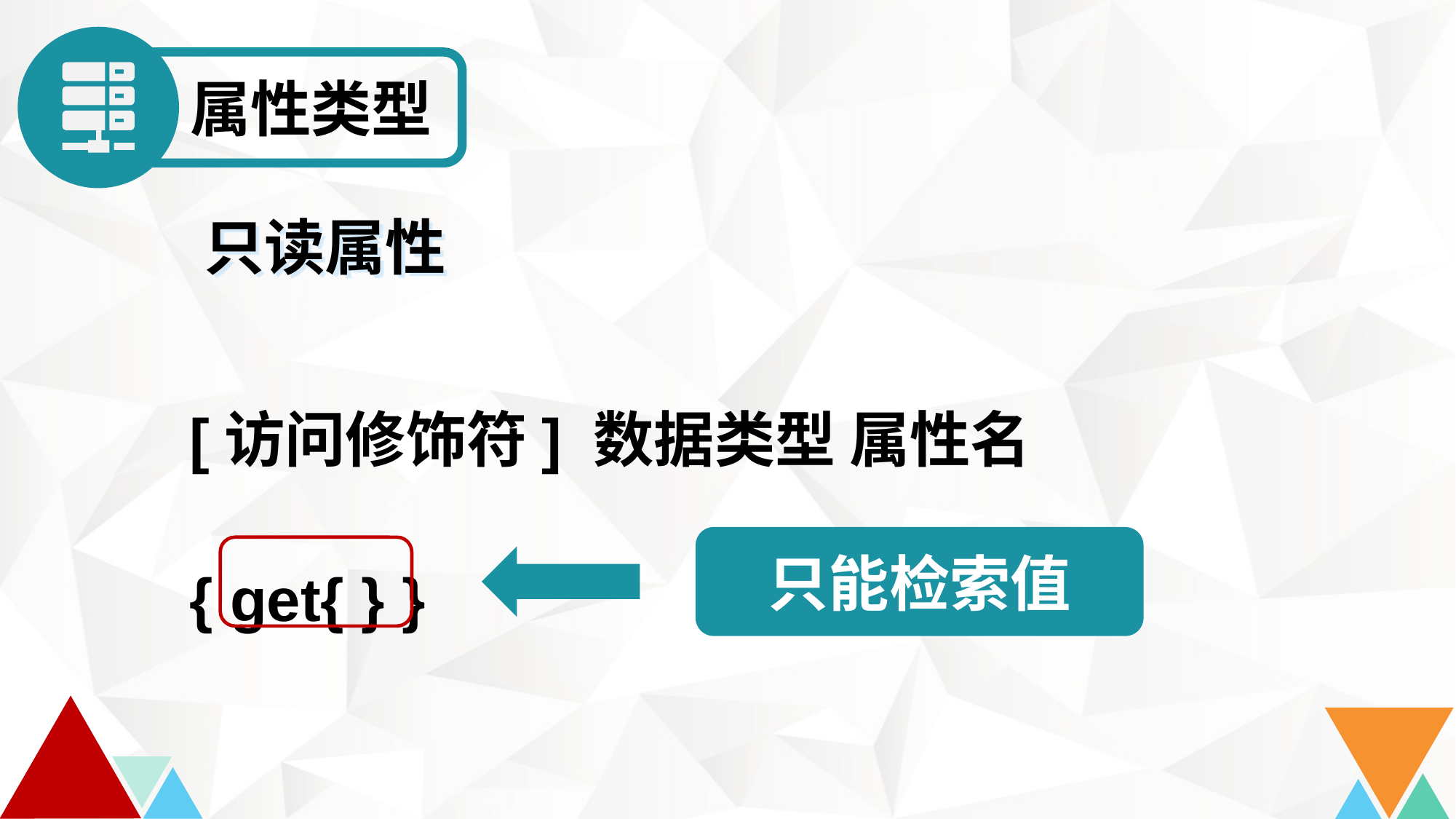

属性类型
只读属性
[访问修饰符] 数据类型 属性名
{ get{ } }
只能检索值